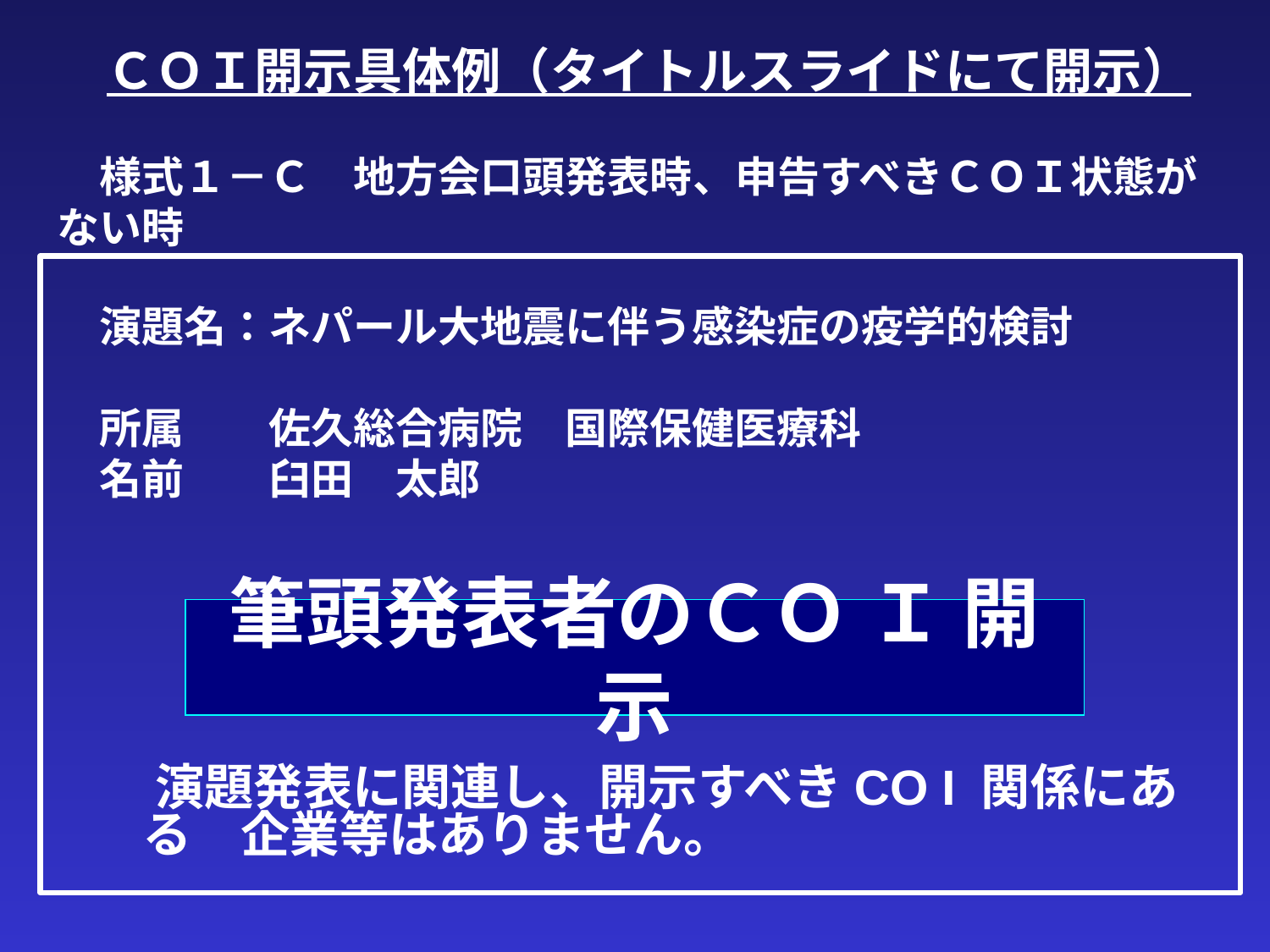

ＣＯＩ開示具体例（タイトルスライドにて開示）

　様式１－Ｃ　地方会口頭発表時、申告すべきＣＯＩ状態がない時

演題名：ネパール大地震に伴う感染症の疫学的検討

所属　　佐久総合病院　国際保健医療科
名前　　臼田　太郎
# 筆頭発表者のＣＯ Ｉ 開示

　 演題発表に関連し、開示すべきCO I 関係にある　企業等はありません。